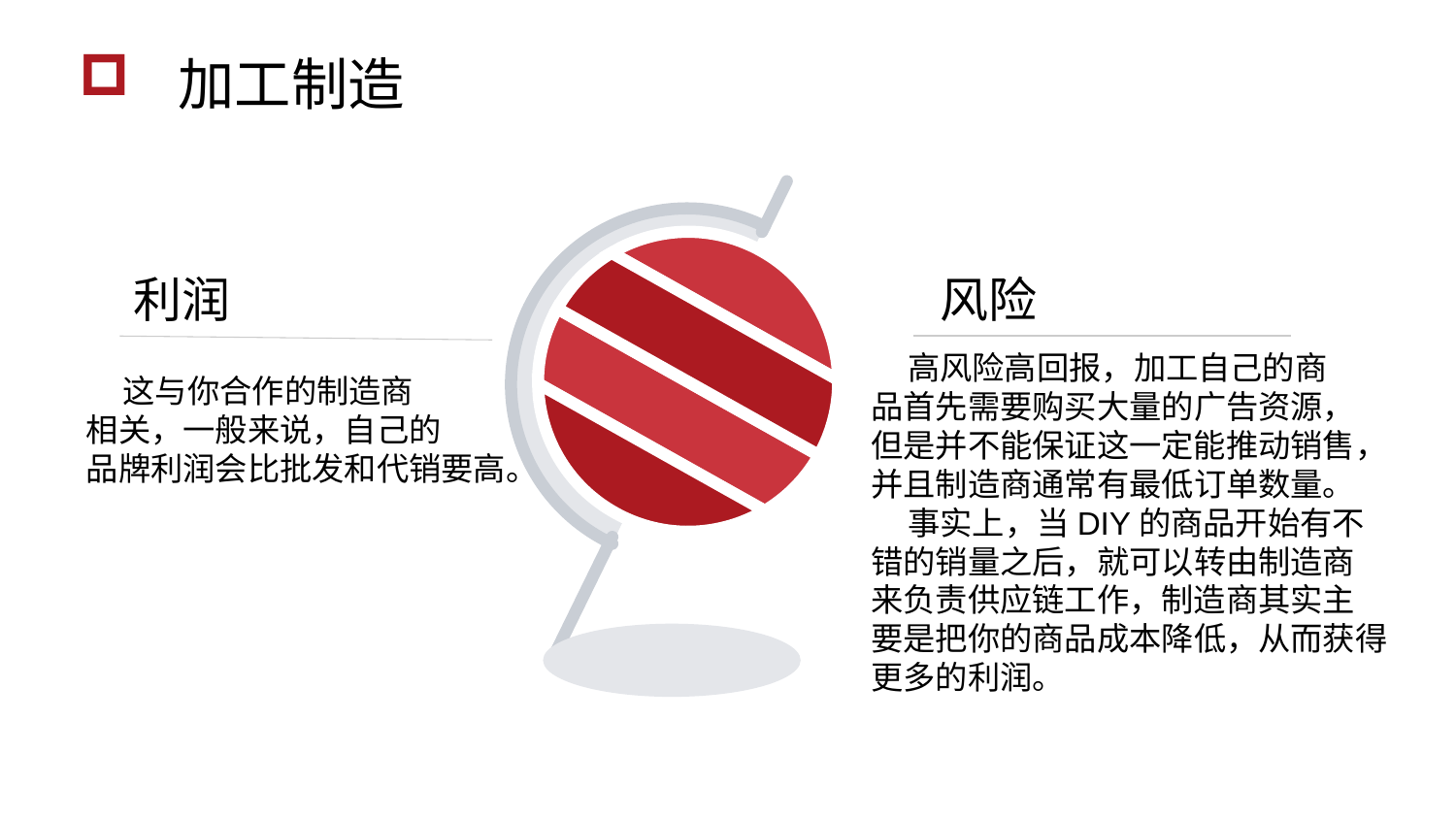

加工制造

利润
    这与你合作的制造商
相关，一般来说，自己的
品牌利润会比批发和代销要高。
风险
    高风险高回报，加工自己的商
品首先需要购买大量的广告资源，
但是并不能保证这一定能推动销售，
并且制造商通常有最低订单数量。
    事实上，当DIY的商品开始有不
错的销量之后，就可以转由制造商
来负责供应链工作，制造商其实主
要是把你的商品成本降低，从而获得
更多的利润。